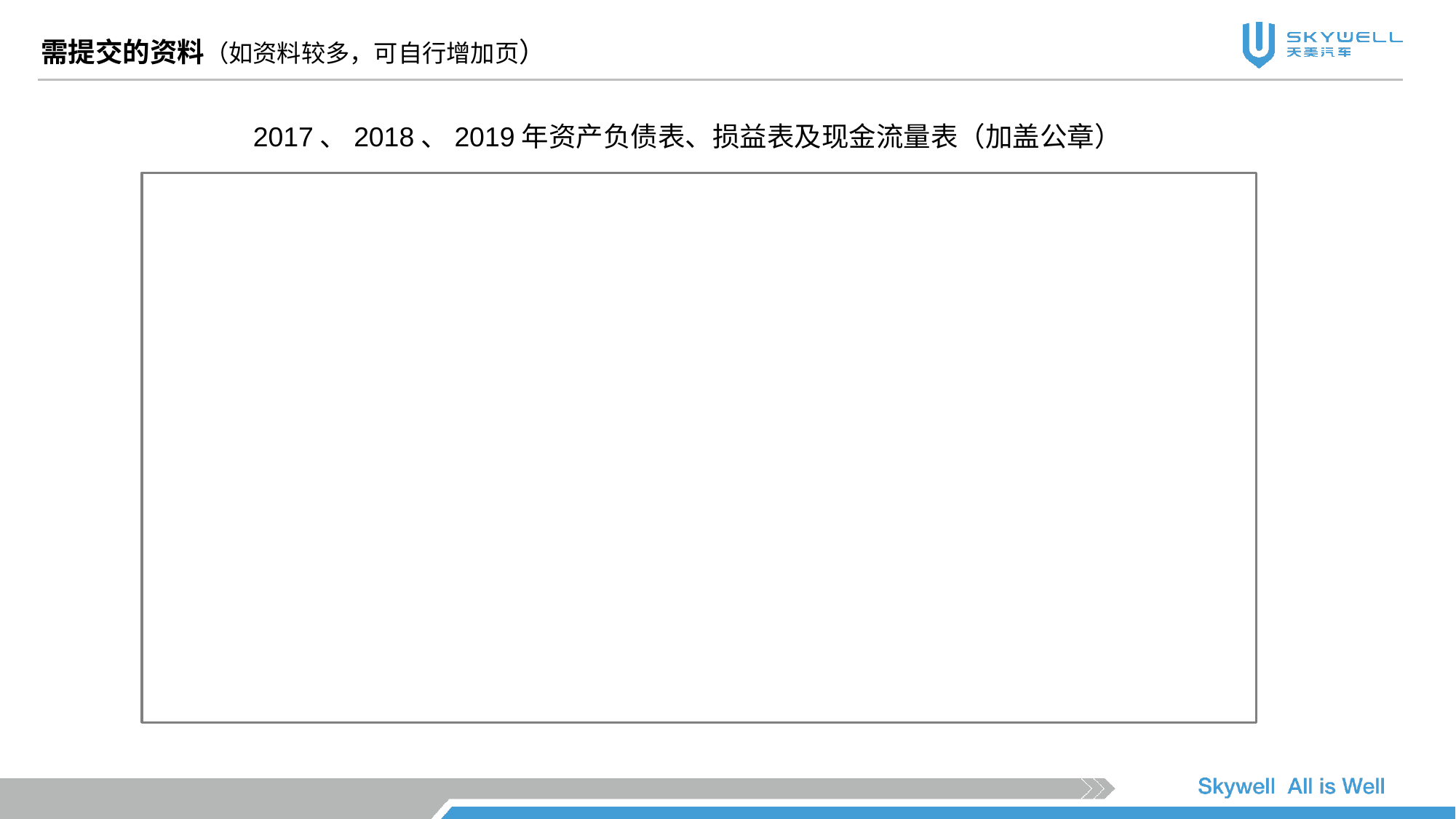

需提交的资料（如资料较多，可自行增加页）
2017、2018、2019年资产负债表、损益表及现金流量表（加盖公章）